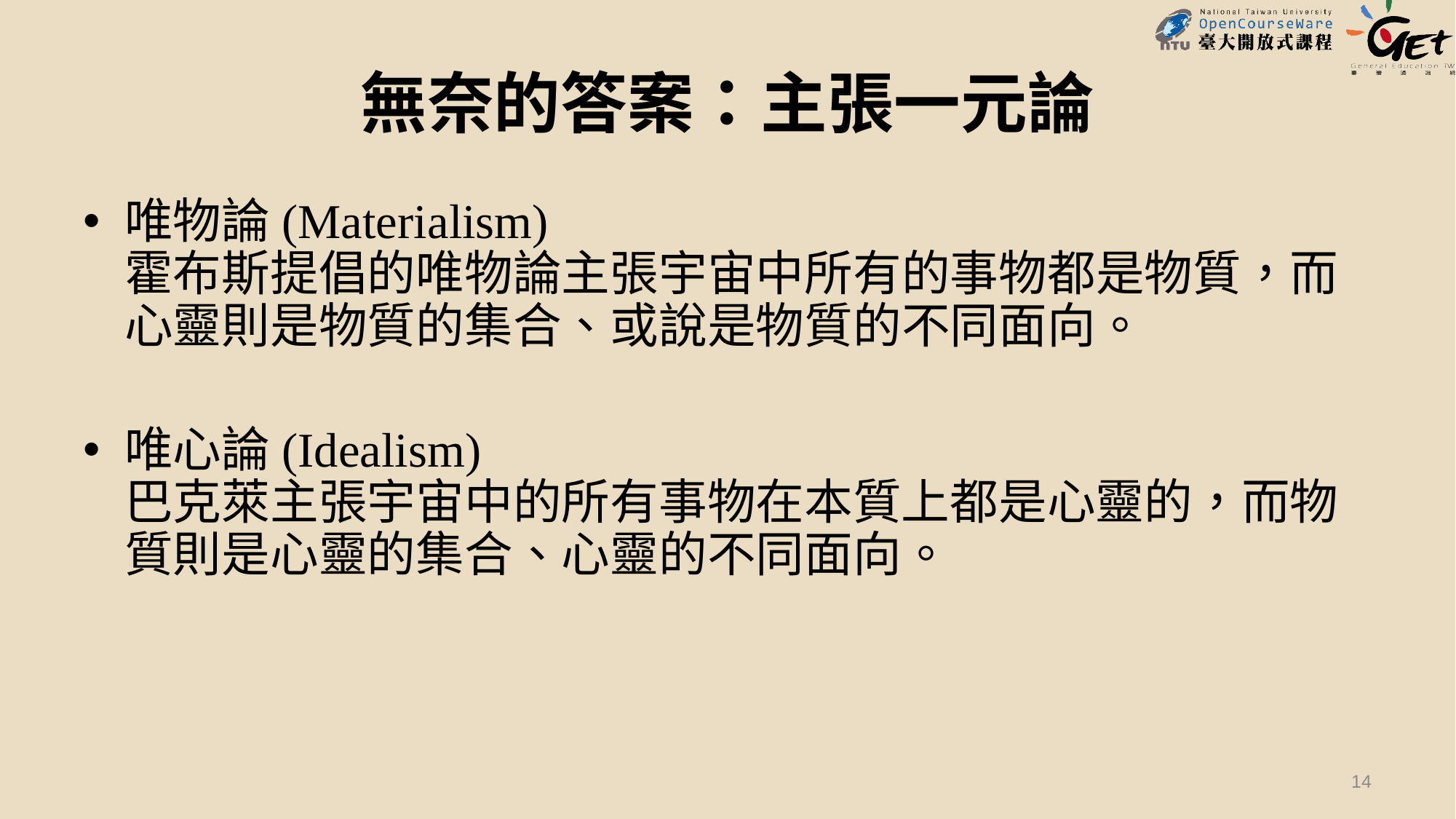

# 無奈的答案：主張一元論
唯物論(Materialism)
霍布斯提倡的唯物論主張宇宙中所有的事物都是物質，而心靈則是物質的集合、或說是物質的不同面向。

唯心論(Idealism)
巴克萊主張宇宙中的所有事物在本質上都是心靈的，而物質則是心靈的集合、心靈的不同面向。
14